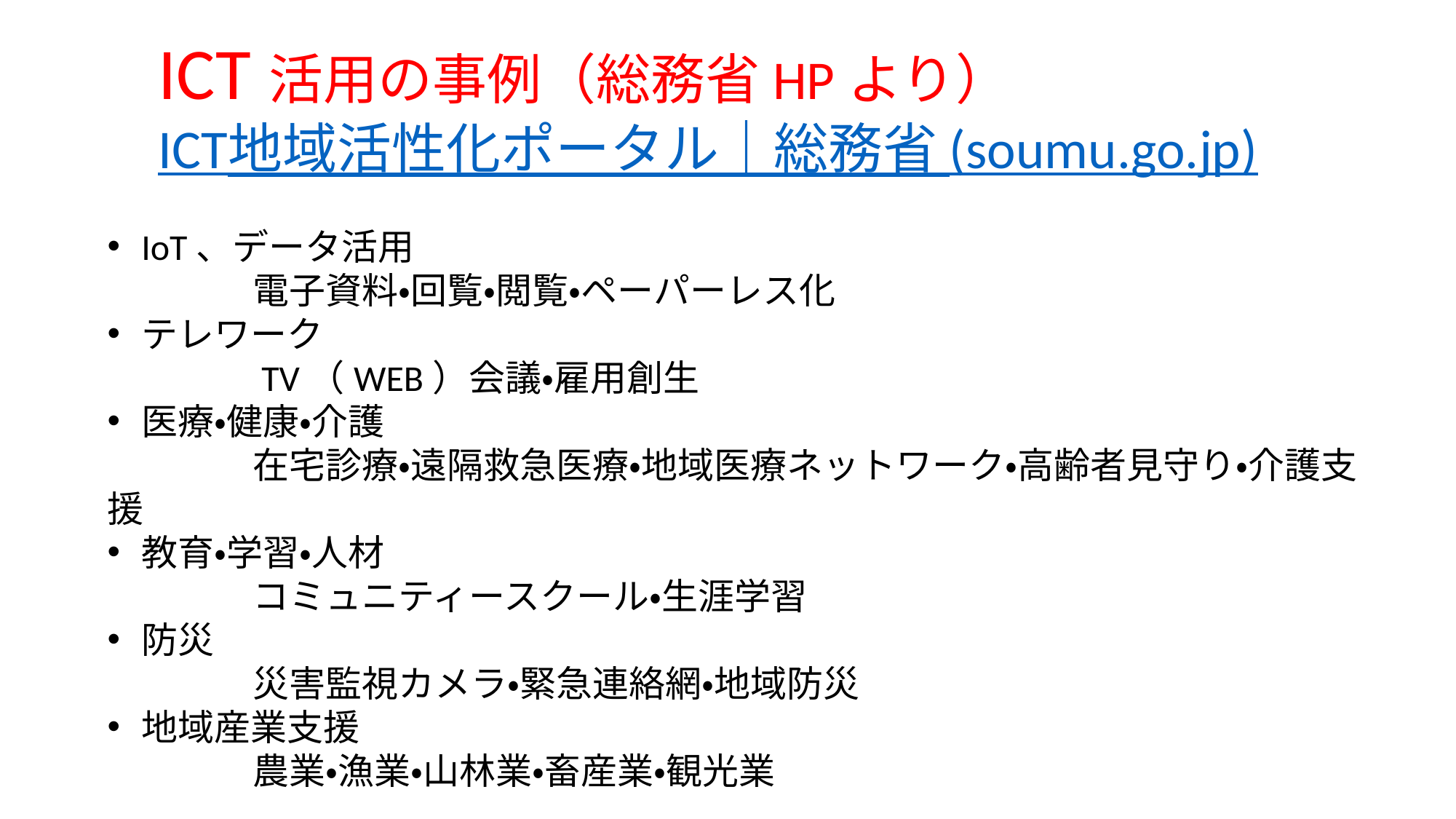

ICT活用の事例（総務省HPより）
ICT地域活性化ポータル｜総務省 (soumu.go.jp)
IoT、データ活用
　　　　電子資料・回覧・閲覧・ペーパーレス化
テレワーク
　　　　TV（WEB）会議・雇用創生
医療・健康・介護
　　　　在宅診療・遠隔救急医療・地域医療ネットワーク・高齢者見守り・介護支援
教育・学習・人材
　　　　コミュニティースクール・生涯学習
防災
　　　　災害監視カメラ・緊急連絡網・地域防災
地域産業支援
　　　　農業・漁業・山林業・畜産業・観光業